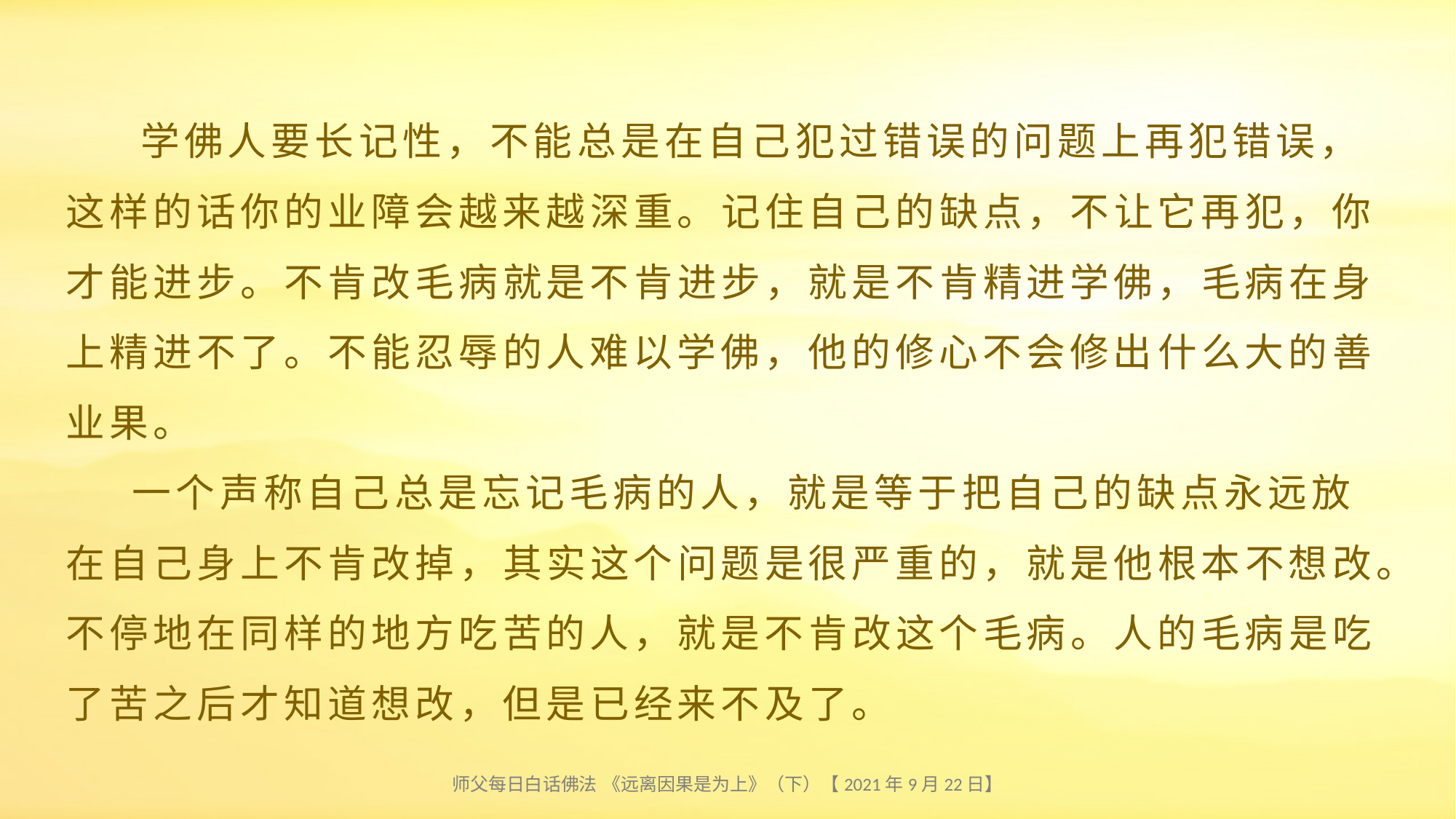

# 学佛人要长记性，不能总是在自己犯过错误的问题上再犯错误，这样的话你的业障会越来越深重。记住自己的缺点，不让它再犯，你才能进步。不肯改毛病就是不肯进步，就是不肯精进学佛，毛病在身上精进不了。不能忍辱的人难以学佛，他的修心不会修出什么大的善业果。 一个声称自己总是忘记毛病的人，就是等于把自己的缺点永远放在自己身上不肯改掉，其实这个问题是很严重的，就是他根本不想改。不停地在同样的地方吃苦的人，就是不肯改这个毛病。人的毛病是吃了苦之后才知道想改，但是已经来不及了。
师父每日白话佛法 《远离因果是为上》（下）【2021年9月22日】